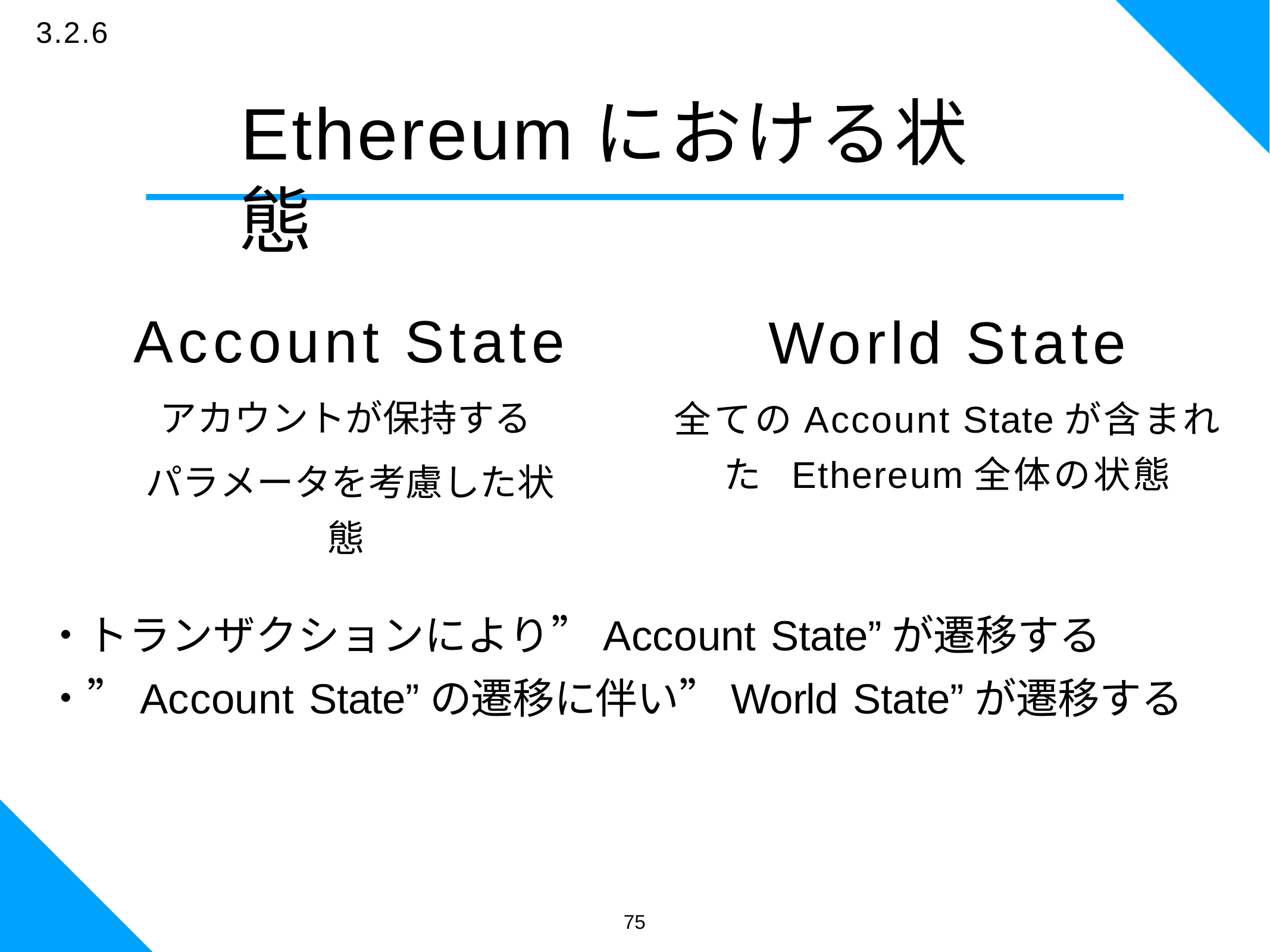

75
3.2.6
# Ethereumにおける状態
Account State
アカウントが保持する
パラメータを考慮した状態
World State
全てのAccount Stateが含まれた  Ethereum全体の状態
・トランザクションにより”Account State”が遷移する
・”Account State”の遷移に伴い”World State”が遷移する